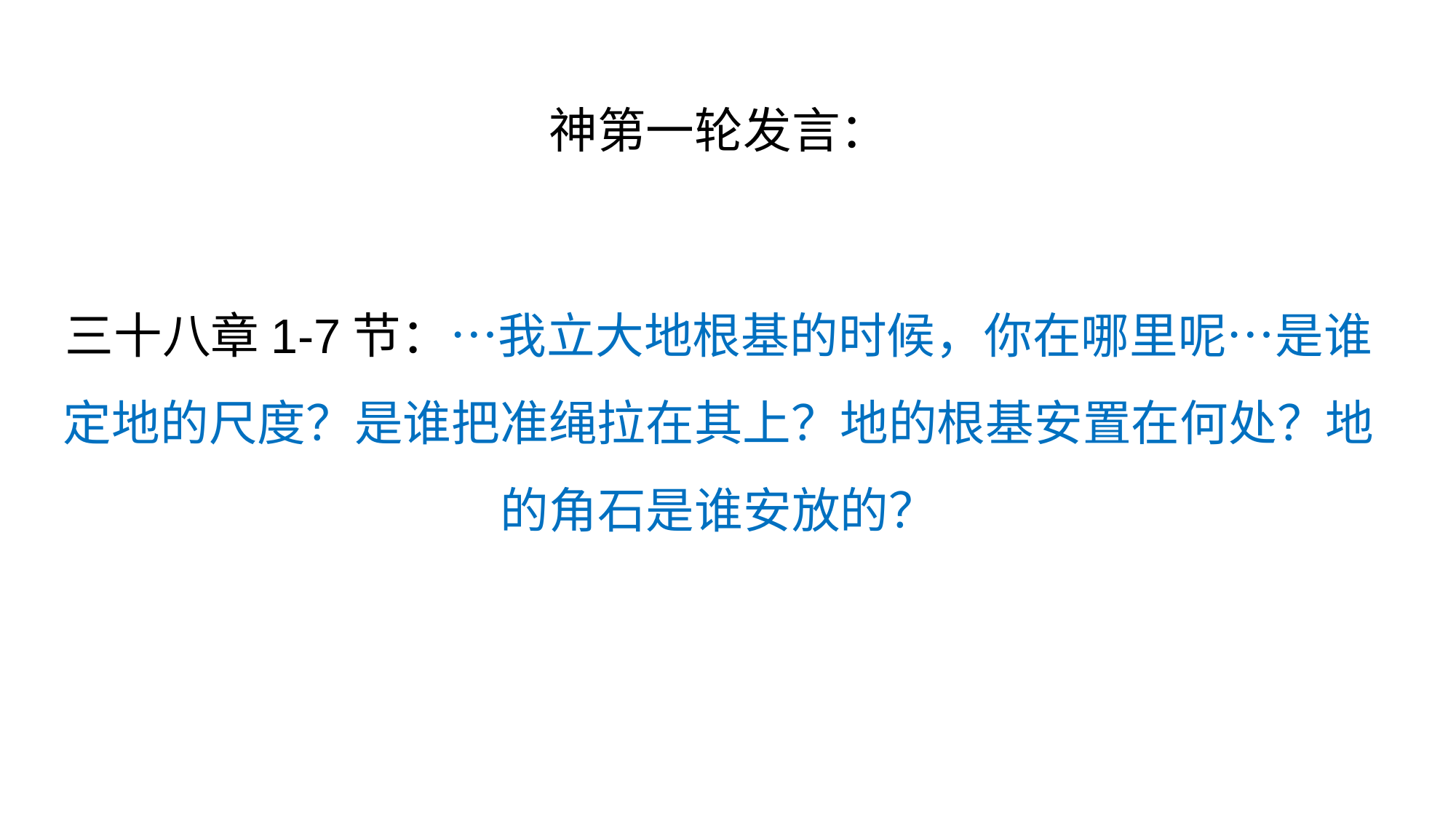

#
神第一轮发言：

三十八章1-7节：…我立大地根基的时候，你在哪里呢…是谁定地的尺度？是谁把准绳拉在其上？地的根基安置在何处？地的角石是谁安放的？